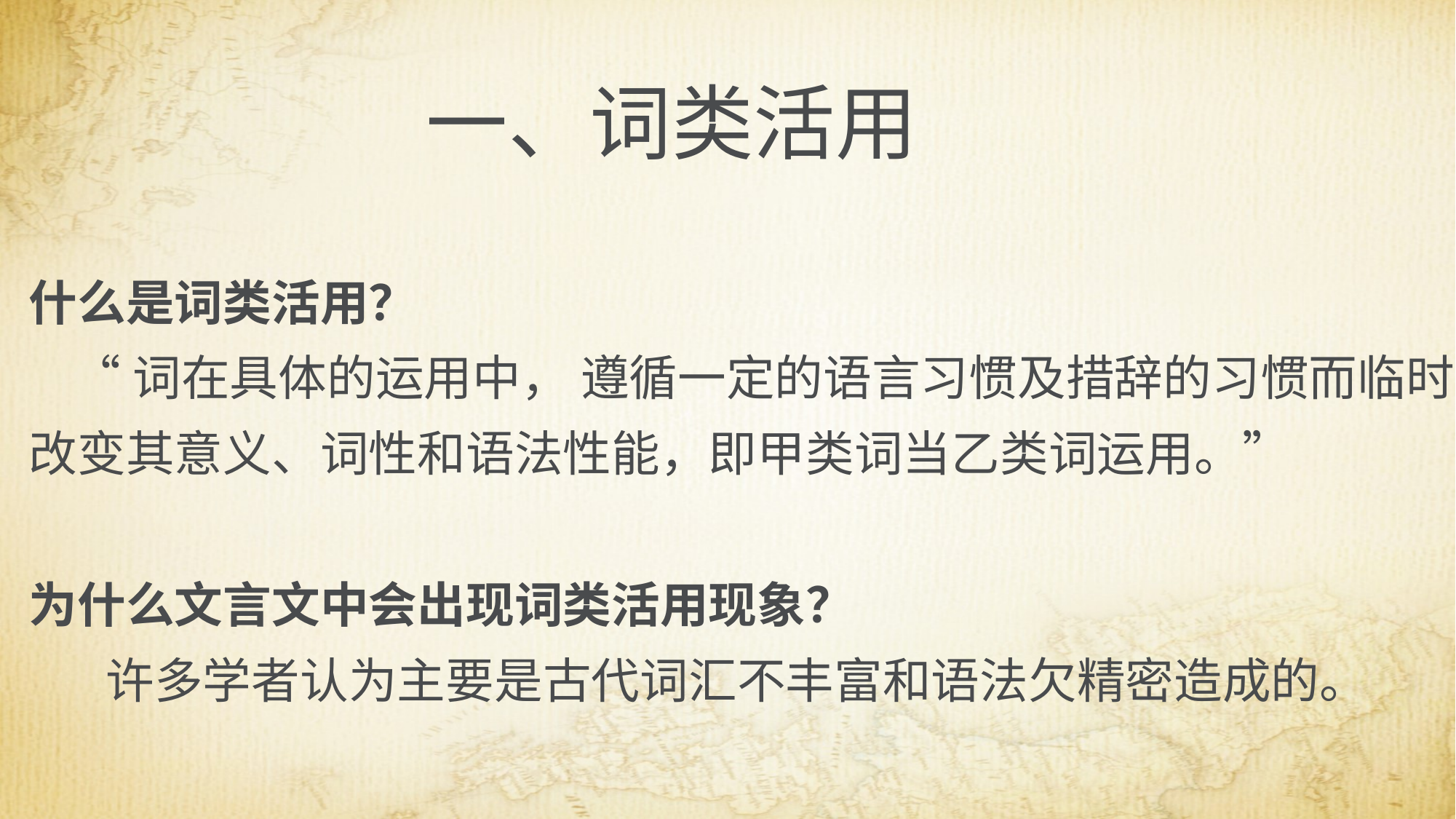

一、词类活用
什么是词类活用？
    “词在具体的运用中， 遵循一定的语言习惯及措辞的习惯而临时改变其意义、词性和语法性能，即甲类词当乙类词运用。”

为什么文言文中会出现词类活用现象？
      许多学者认为主要是古代词汇不丰富和语法欠精密造成的。